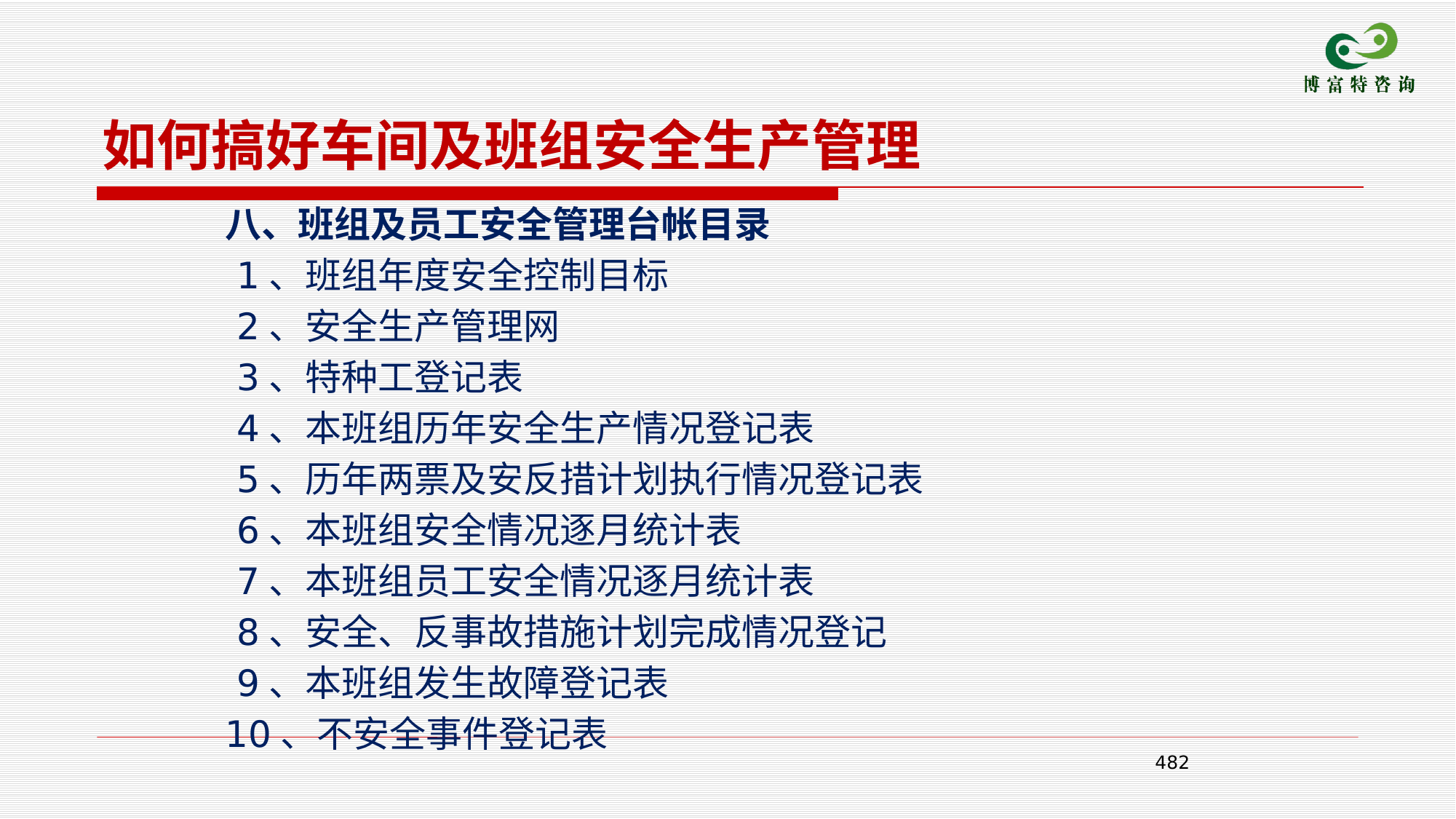

如何搞好车间及班组安全生产管理
      八、班组及员工安全管理台帐目录
      1、班组年度安全控制目标
      2、安全生产管理网
      3、特种工登记表
      4、本班组历年安全生产情况登记表
      5、历年两票及安反措计划执行情况登记表
      6、本班组安全情况逐月统计表
      7、本班组员工安全情况逐月统计表
      8、安全、反事故措施计划完成情况登记
      9、本班组发生故障登记表
     10、不安全事件登记表

482